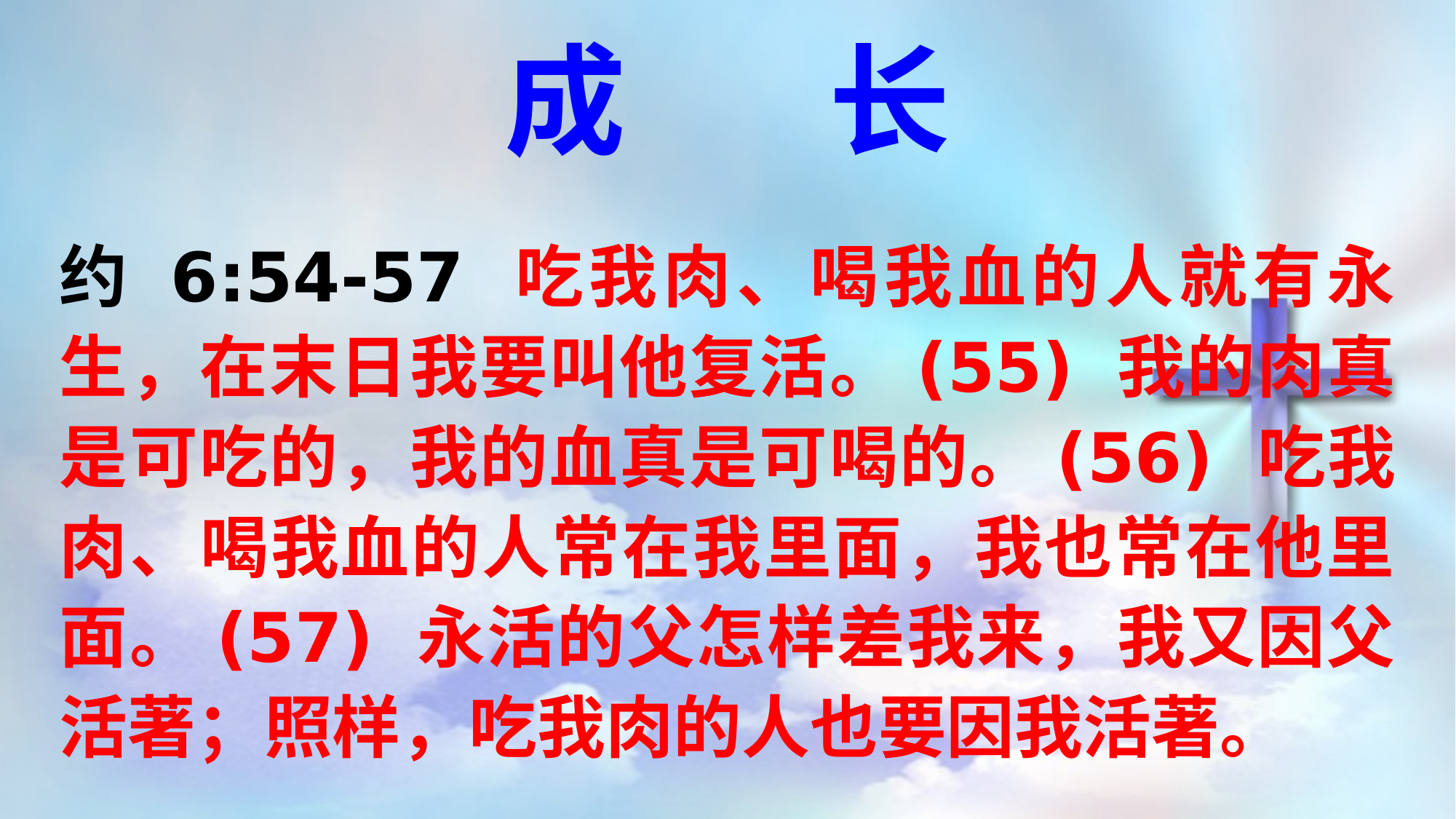

成   长
约 6:54-57 吃我肉、喝我血的人就有永生，在末日我要叫他复活。(55) 我的肉真是可吃的，我的血真是可喝的。(56) 吃我肉、喝我血的人常在我里面，我也常在他里面。(57) 永活的父怎样差我来，我又因父活著；照样，吃我肉的人也要因我活著。